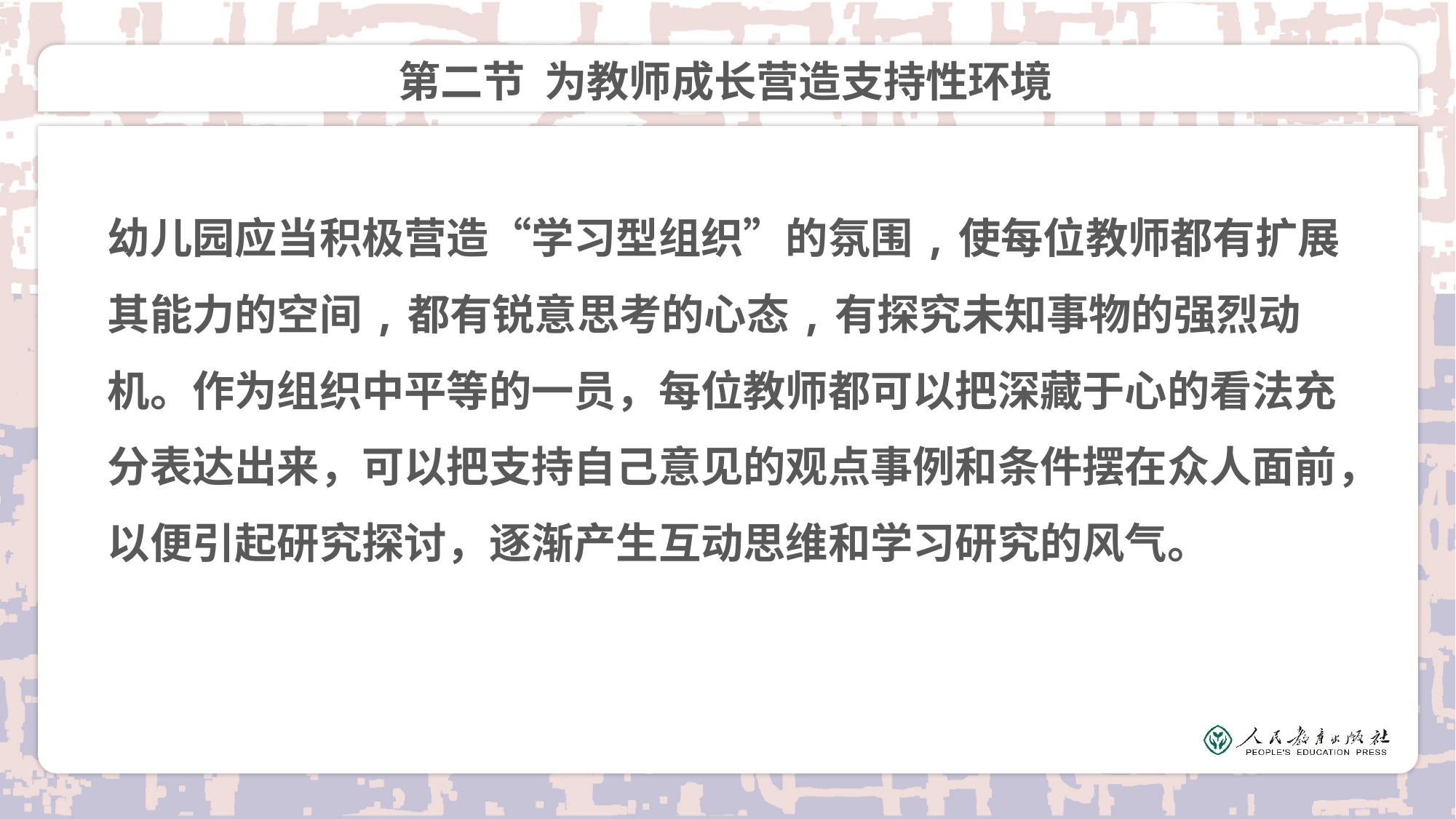

# 第二节  为教师成长营造支持性环境
幼儿园应当积极营造“学习型组织”的氛围,使每位教师都有扩展其能力的空间,都有锐意思考的心态,有探究未知事物的强烈动机。作为组织中平等的一员，每位教师都可以把深藏于心的看法充分表达出来，可以把支持自己意见的观点事例和条件摆在众人面前，以便引起研究探讨，逐渐产生互动思维和学习研究的风气。